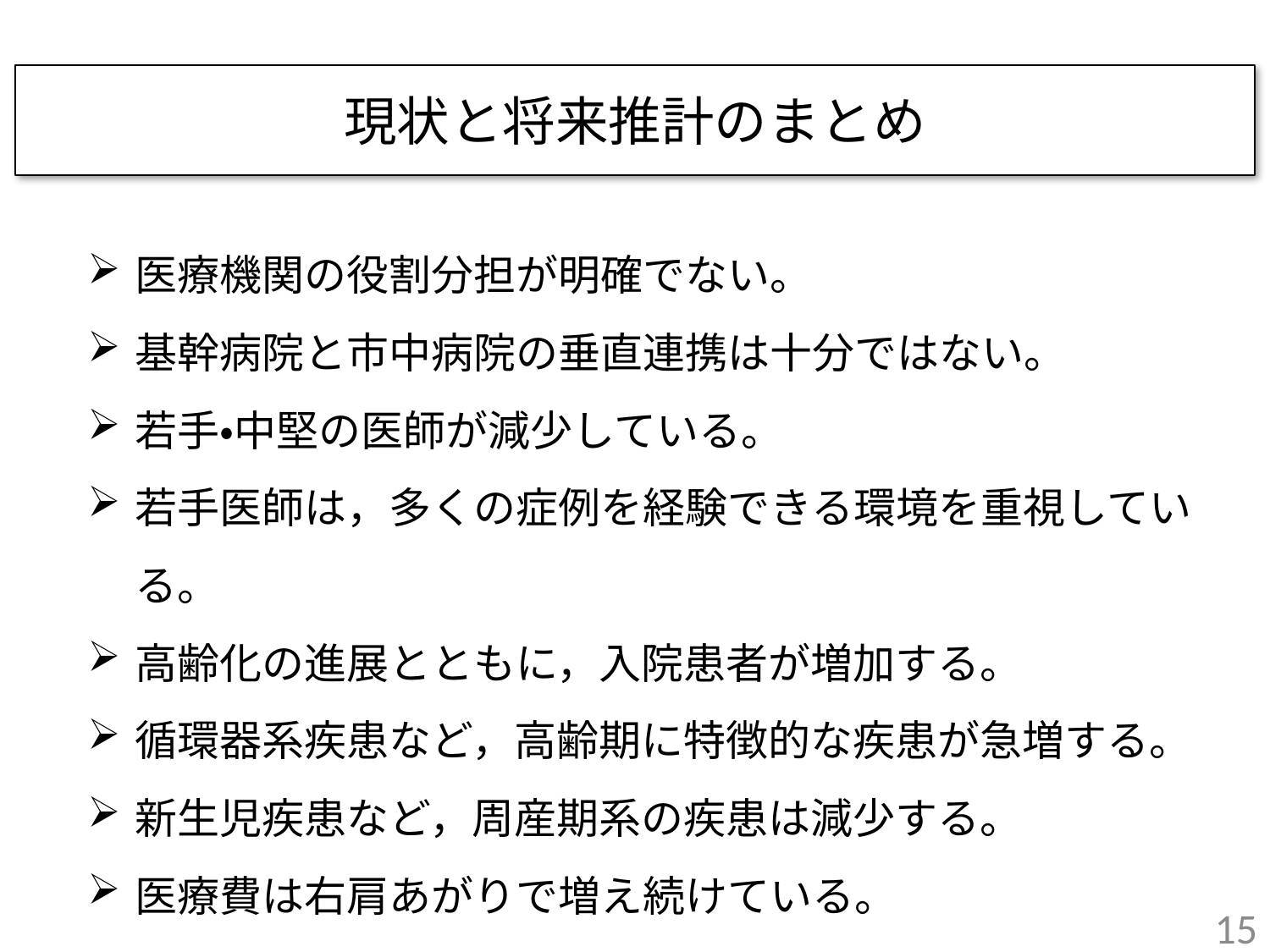

現状と将来推計のまとめ
医療機関の役割分担が明確でない。
基幹病院と市中病院の垂直連携は十分ではない。
若手・中堅の医師が減少している。
若手医師は，多くの症例を経験できる環境を重視している。
高齢化の進展とともに，入院患者が増加する。
循環器系疾患など，高齢期に特徴的な疾患が急増する。
新生児疾患など，周産期系の疾患は減少する。
医療費は右肩あがりで増え続けている。
15